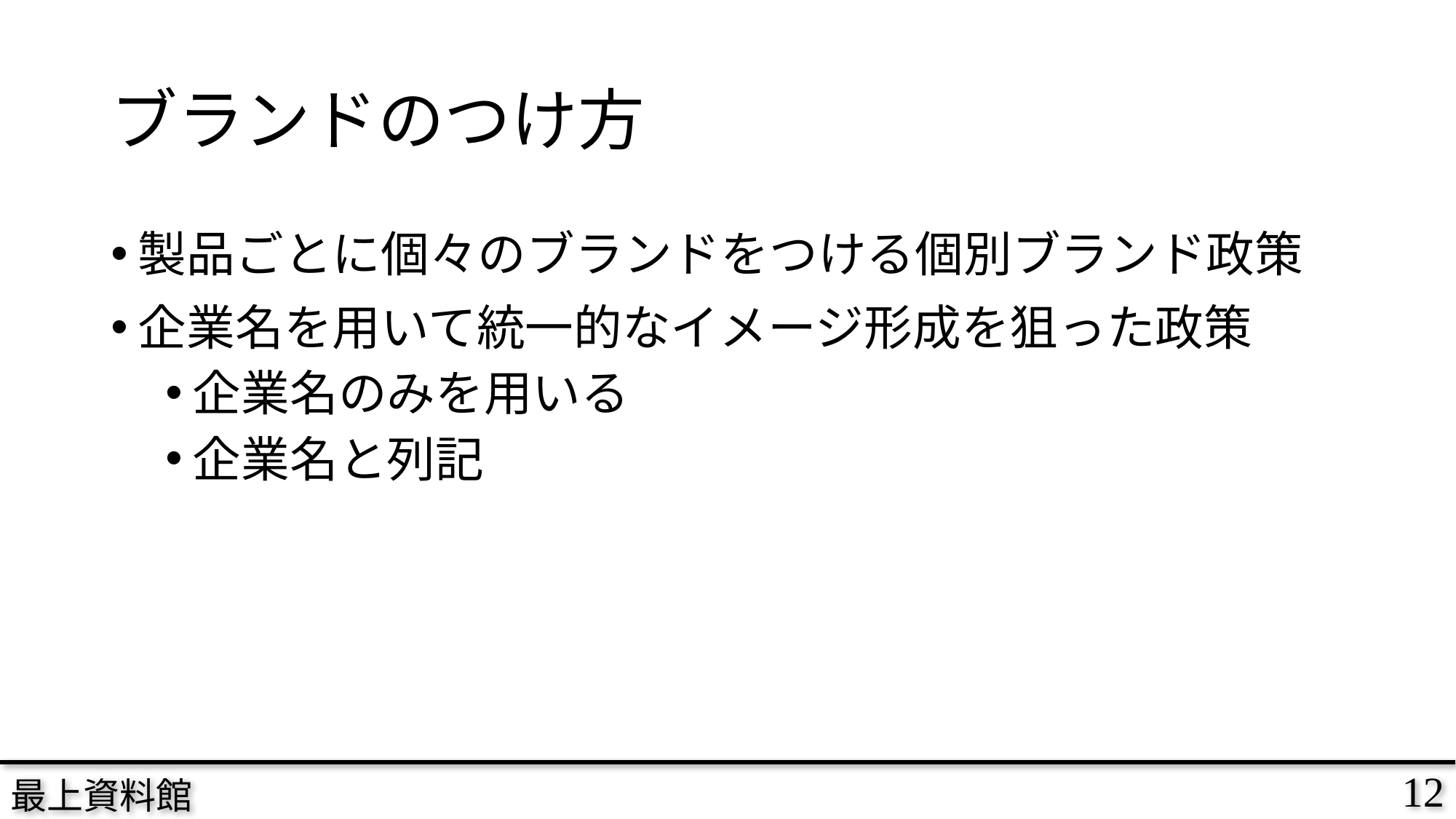

# ブランドのつけ方
製品ごとに個々のブランドをつける個別ブランド政策
企業名を用いて統一的なイメージ形成を狙った政策
企業名のみを用いる
企業名と列記